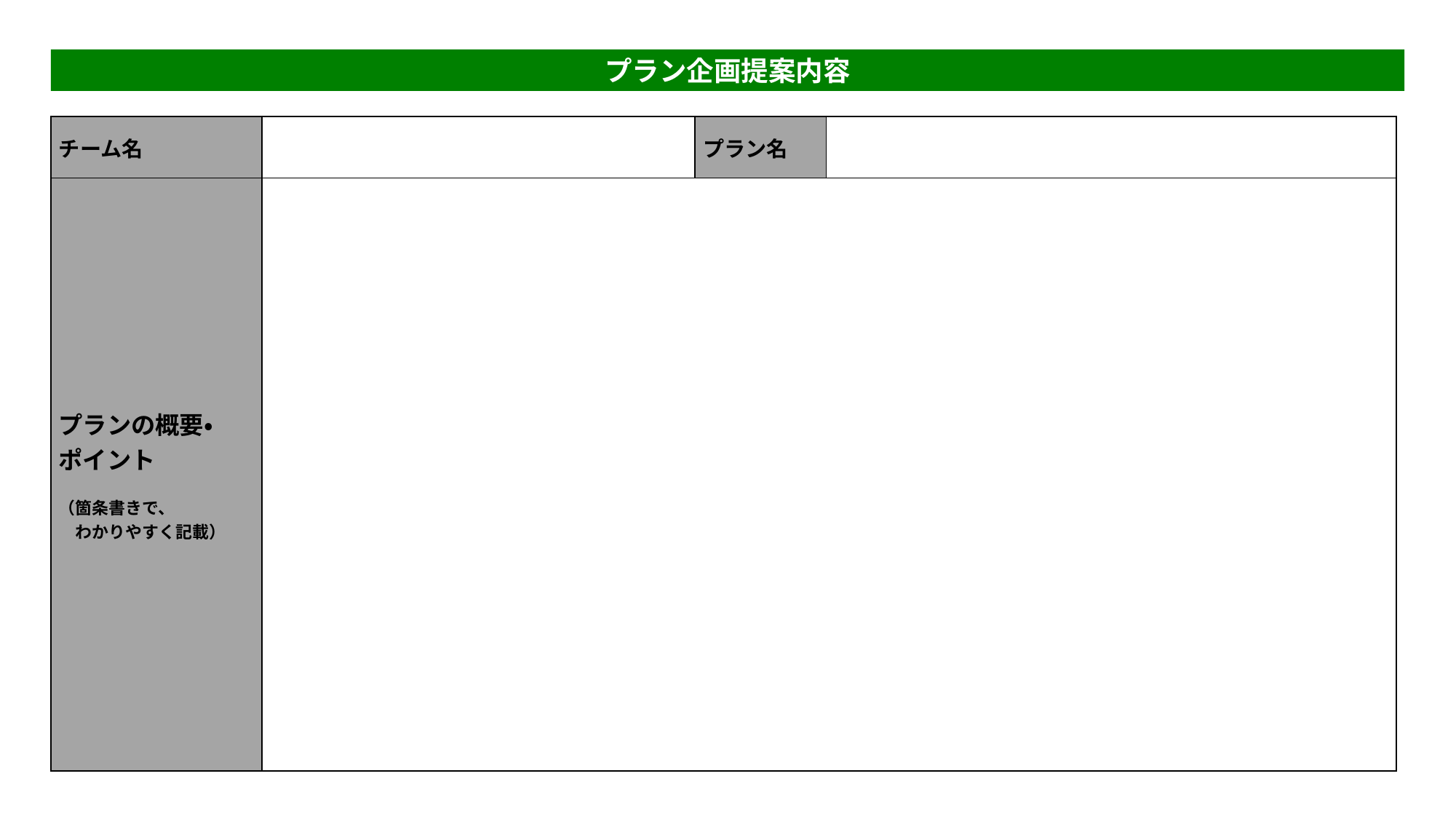

プラン企画提案内容
| チーム名 |  | プラン名 |  |
| --- | --- | --- | --- |
| プランの概要・ ポイント   （箇条書きで、 　わかりやすく記載） |  |  |  |